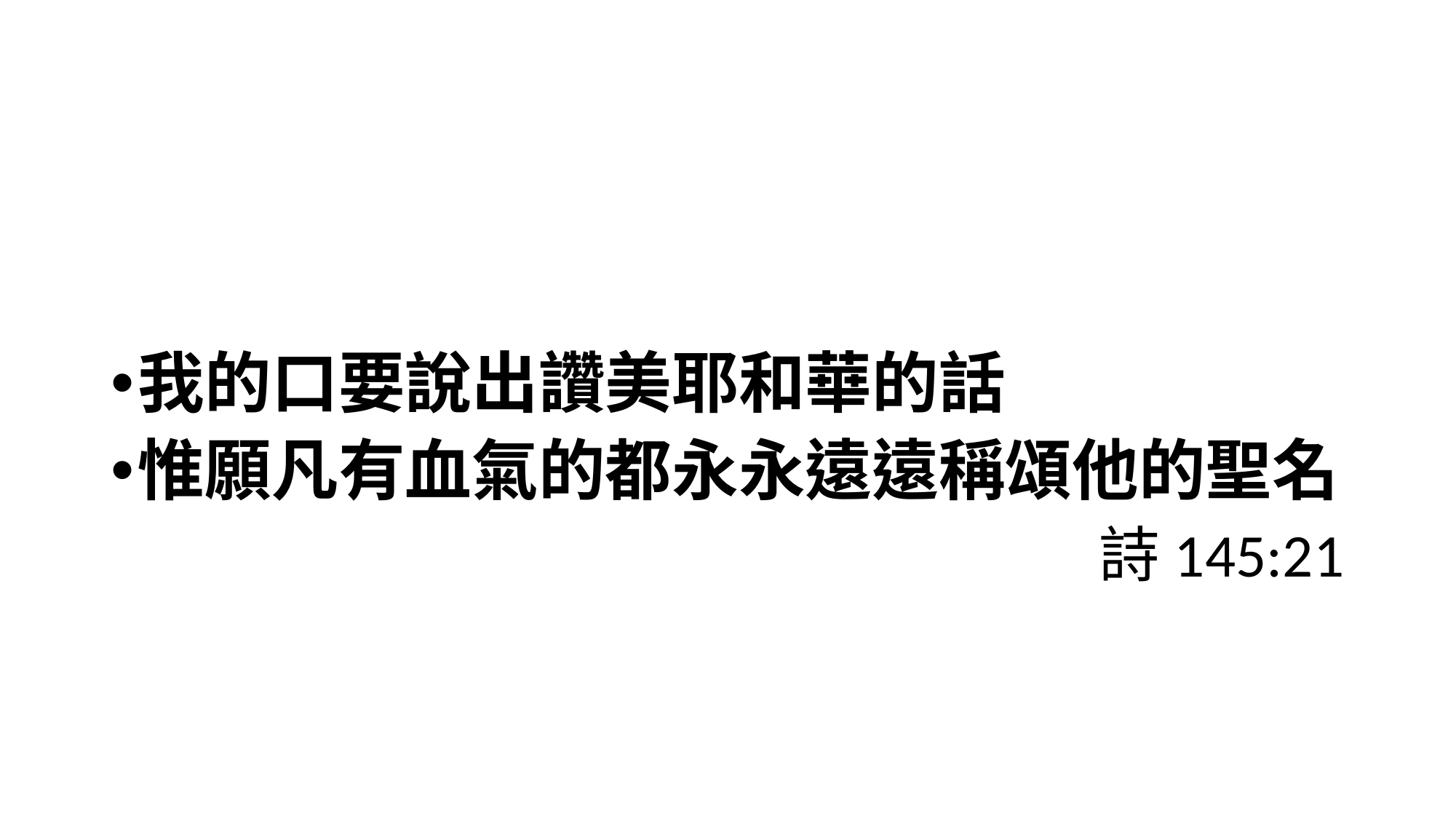

#
我的口要說出讚美耶和華的話
惟願凡有血氣的都永永遠遠稱頌他的聖名
詩145:21